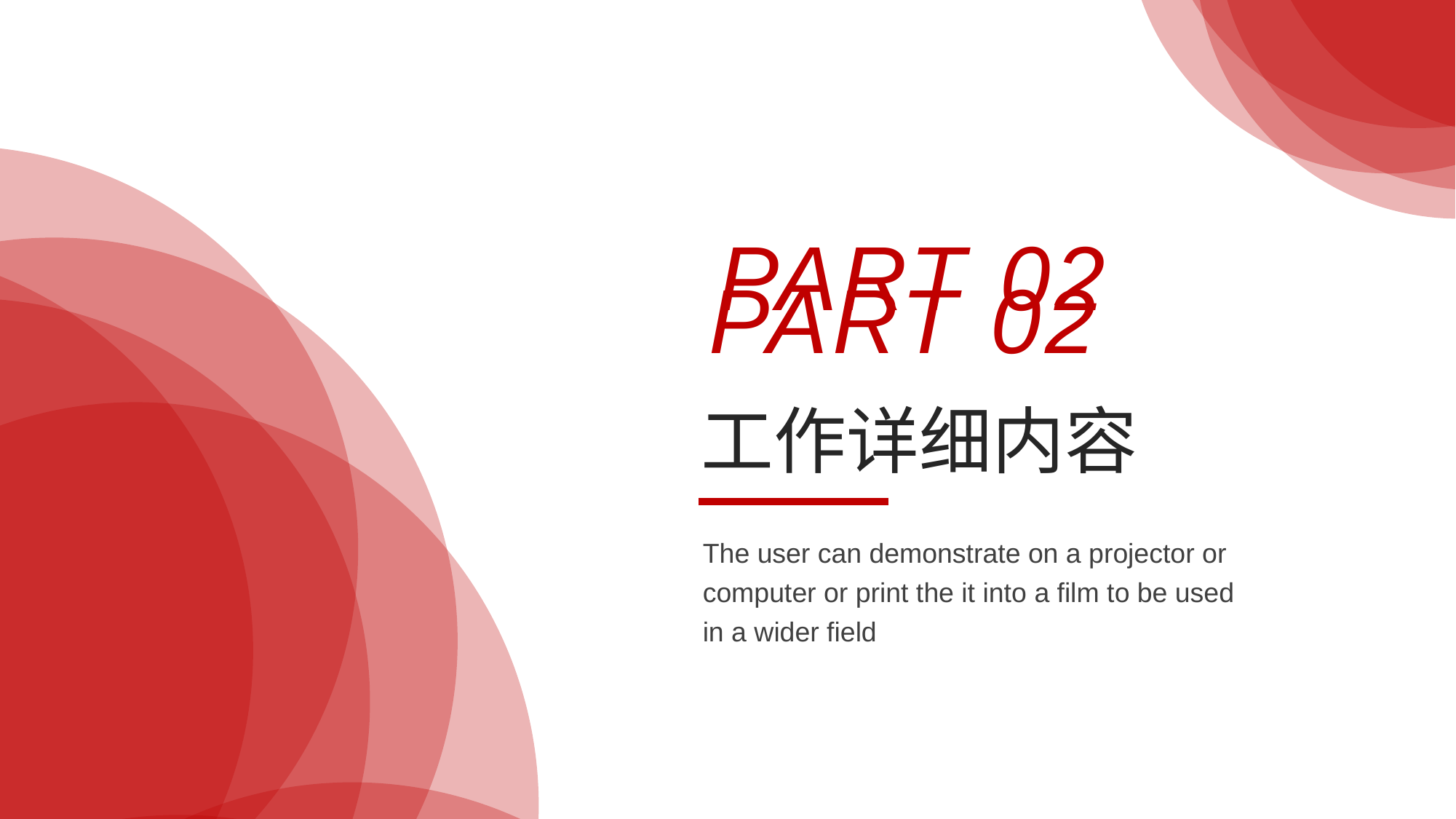

PART 02
PART 02
工作详细内容
The user can demonstrate on a projector or computer or print the it into a film to be used in a wider field